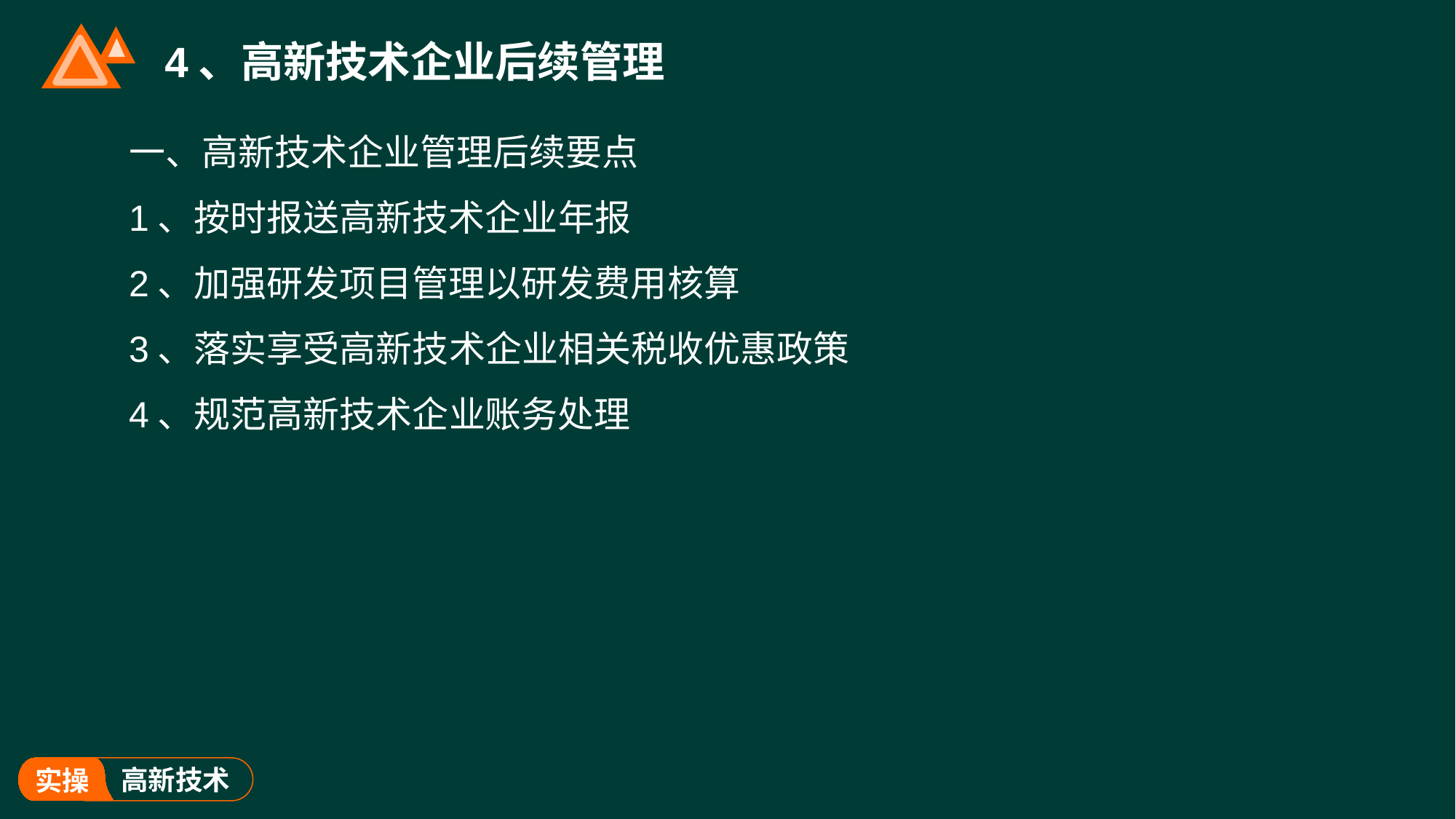

# 4、高新技术企业后续管理
一、高新技术企业管理后续要点
1、按时报送高新技术企业年报
2、加强研发项目管理以研发费用核算
3、落实享受高新技术企业相关税收优惠政策
4、规范高新技术企业账务处理